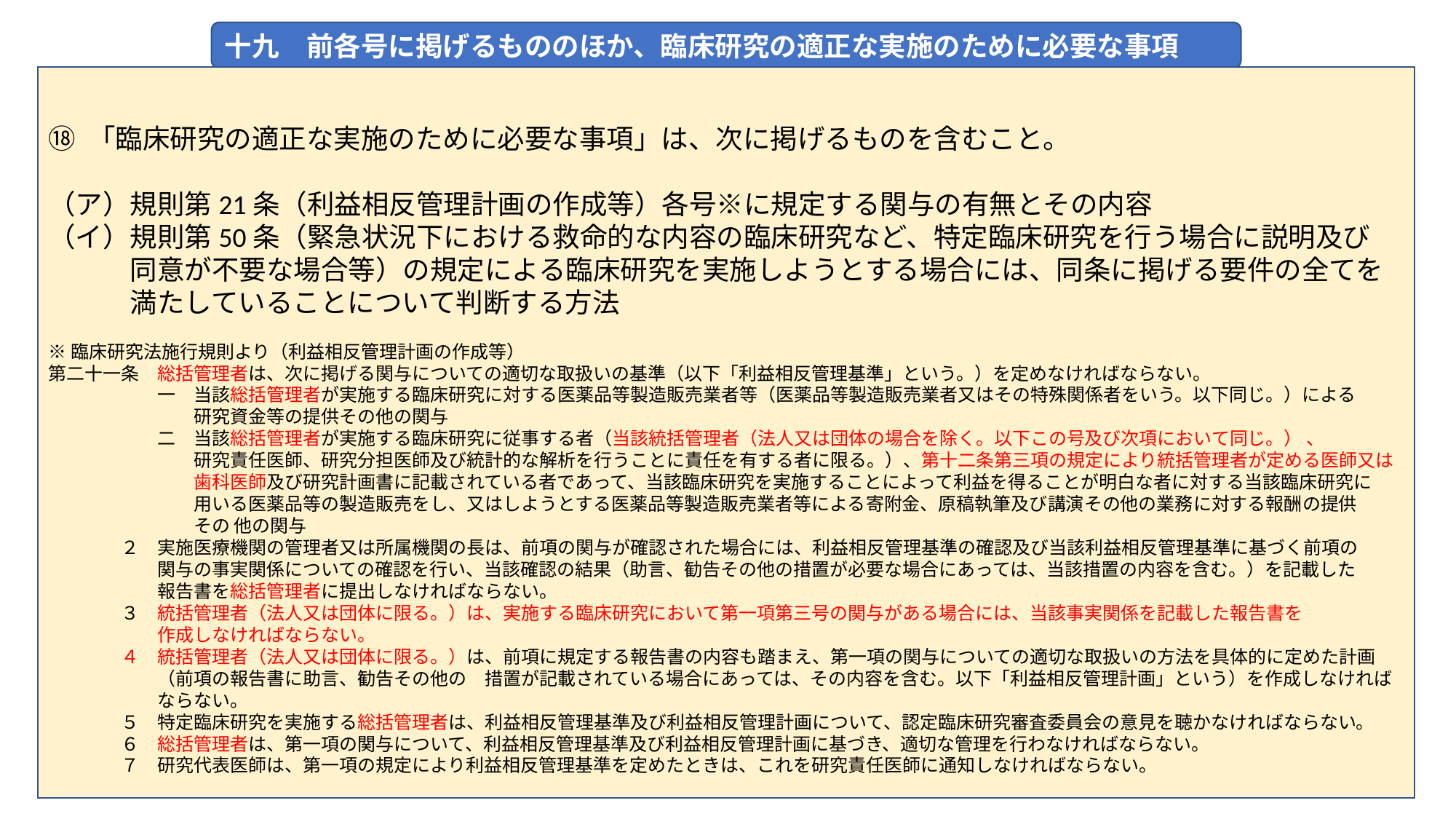

十九　前各号に掲げるもののほか、臨床研究の適正な実施のために必要な事項

⑱ 「臨床研究の適正な実施のために必要な事項」は、次に掲げるものを含むこと。

（ア）規則第21条（利益相反管理計画の作成等）各号※に規定する関与の有無とその内容
（イ）規則第50条（緊急状況下における救命的な内容の臨床研究など、特定臨床研究を行う場合に説明及び
　　　同意が不要な場合等）の規定による臨床研究を実施しようとする場合には、同条に掲げる要件の全てを
　　　満たしていることについて判断する方法

※臨床研究法施行規則より（利益相反管理計画の作成等）
第二十一条　総括管理者は、次に掲げる関与についての適切な取扱いの基準（以下「利益相反管理基準」という。）を定めなければならない。
　　　　　　一　当該総括管理者が実施する臨床研究に対する医薬品等製造販売業者等（医薬品等製造販売業者又はその特殊関係者をいう。以下同じ。）による
　　　　　　　　研究資金等の提供その他の関与
　　　　　　二　当該総括管理者が実施する臨床研究に従事する者（当該統括管理者（法人又は団体の場合を除く。以下この号及び次項において同じ。） 、
　　　　　　　　研究責任医師、研究分担医師及び統計的な解析を行うことに責任を有する者に限る。）、第十二条第三項の規定により統括管理者が定める医師又は
　　　　　　　　歯科医師及び研究計画書に記載されている者であって、当該臨床研究を実施することによって利益を得ることが明白な者に対する当該臨床研究に
　　　　　　　　用いる医薬品等の製造販売をし、又はしようとする医薬品等製造販売業者等による寄附金、原稿執筆及び講演その他の業務に対する報酬の提供
　　　　　　　　その 他の関与
　　　　２　実施医療機関の管理者又は所属機関の長は、前項の関与が確認された場合には、利益相反管理基準の確認及び当該利益相反管理基準に基づく前項の
　　　　　　関与の事実関係についての確認を行い、当該確認の結果（助言、勧告その他の措置が必要な場合にあっては、当該措置の内容を含む。）を記載した
　　　　　　報告書を総括管理者に提出しなければならない。
　　　　３　統括管理者（法人又は団体に限る。）は、実施する臨床研究において第一項第三号の関与がある場合には、当該事実関係を記載した報告書を
　　　　　　作成しなければならない。
　　　　４　統括管理者（法人又は団体に限る。）は、前項に規定する報告書の内容も踏まえ、第一項の関与についての適切な取扱いの方法を具体的に定めた計画
　　　　　　（前項の報告書に助言、勧告その他の　措置が記載されている場合にあっては、その内容を含む。以下「利益相反管理計画」という）を作成しなければ
　　　　　　ならない。
　　　　５　特定臨床研究を実施する総括管理者は、利益相反管理基準及び利益相反管理計画について、認定臨床研究審査委員会の意見を聴かなければならない。
　　　　６　総括管理者は、第一項の関与について、利益相反管理基準及び利益相反管理計画に基づき、適切な管理を行わなければならない。
　　　　７　研究代表医師は、第一項の規定により利益相反管理基準を定めたときは、これを研究責任医師に通知しなければならない。